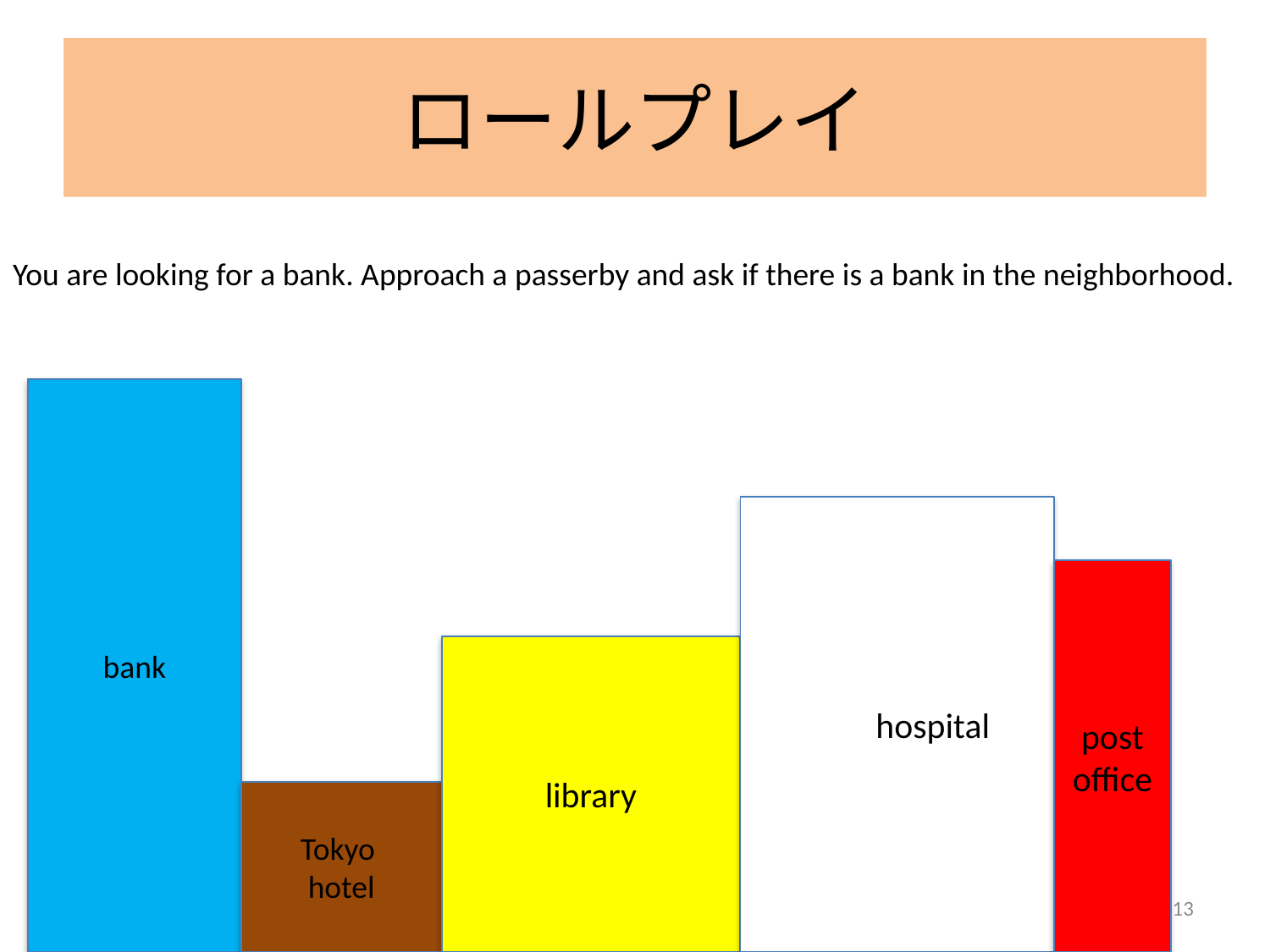

# ロールプレイ
You are looking for a bank. Approach a passerby and ask if there is a bank in the neighborhood.
bank
ういhospital
post office
library
い
Tokyo
hotel
13